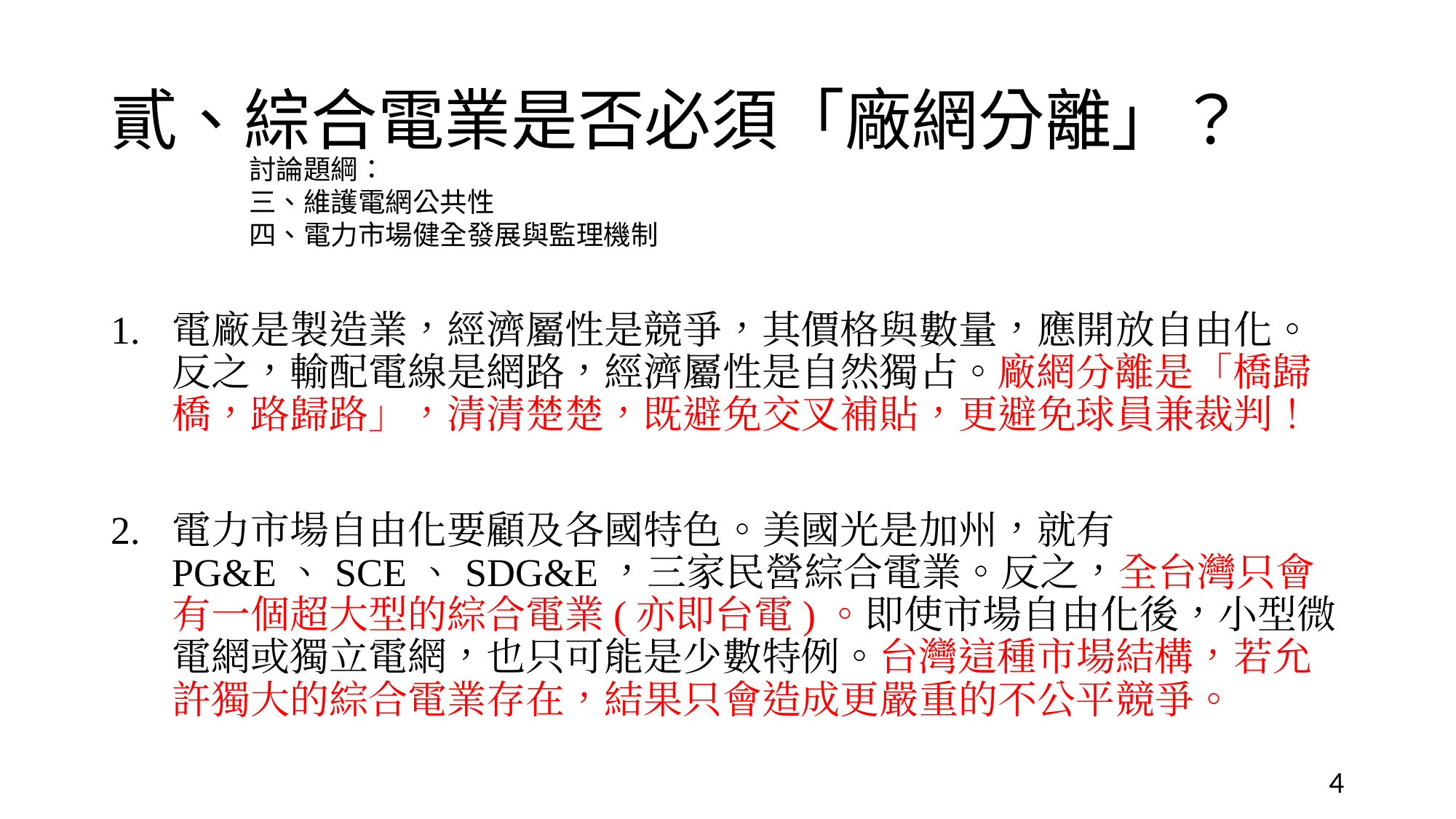

# 貳、綜合電業是否必須「廠網分離」？
討論題綱：
三、維護電網公共性
四、電力市場健全發展與監理機制
電廠是製造業，經濟屬性是競爭，其價格與數量，應開放自由化。反之，輸配電線是網路，經濟屬性是自然獨占。廠網分離是「橋歸橋，路歸路」，清清楚楚，既避免交叉補貼，更避免球員兼裁判！

電力市場自由化要顧及各國特色。美國光是加州，就有PG&E、SCE、SDG&E，三家民營綜合電業。反之，全台灣只會有一個超大型的綜合電業(亦即台電)。即使市場自由化後，小型微電網或獨立電網，也只可能是少數特例。台灣這種市場結構，若允許獨大的綜合電業存在，結果只會造成更嚴重的不公平競爭。

4